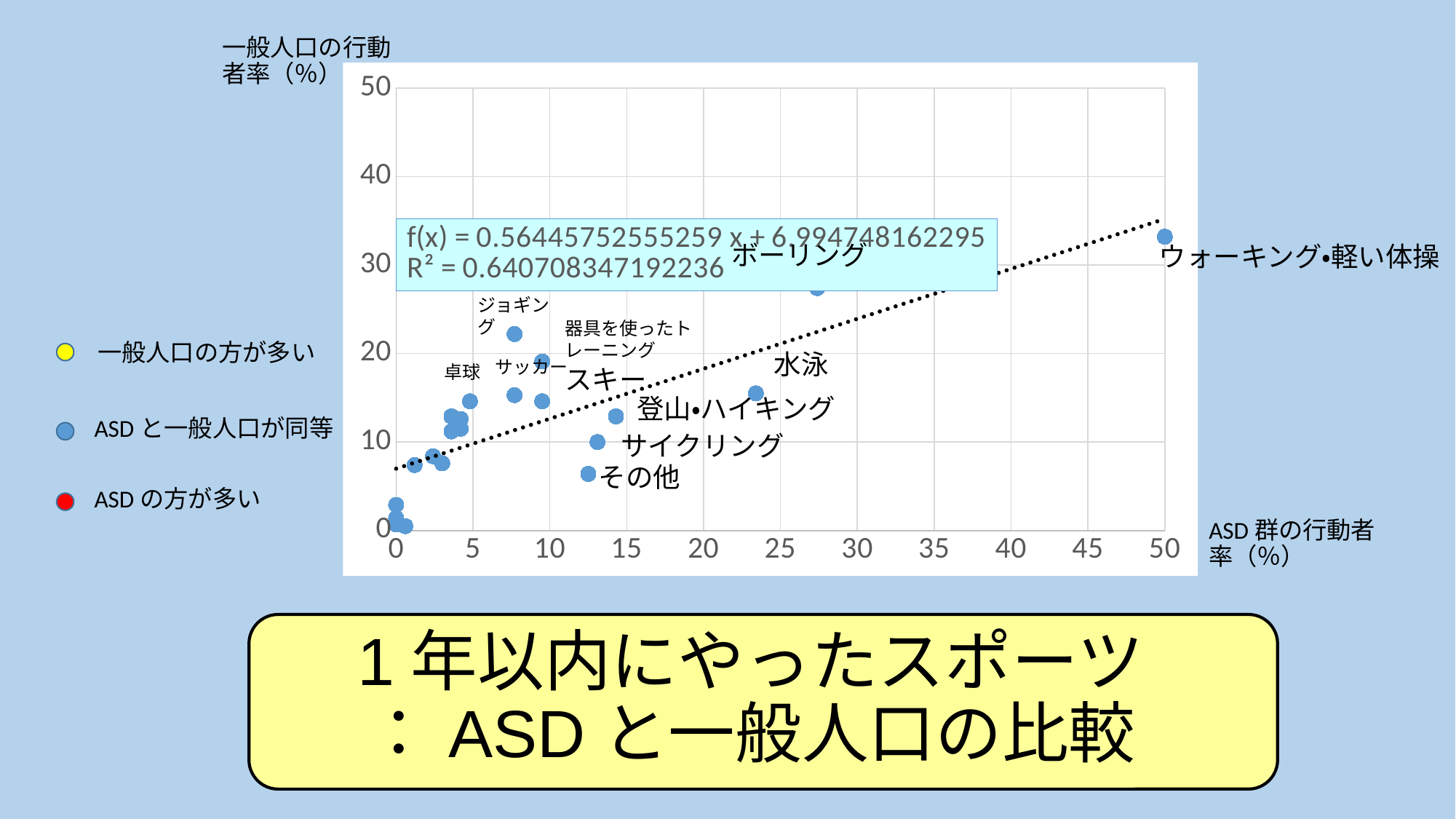

一般人口の行動者率（％）

### Chart

| Category |  |
|---|---|
ボーリング
ウォーキング・軽い体操
ジョギング
一般人口の方が多い
器具を使ったトレーニング
水泳

サッカー
卓球
スキー
ASDと一般人口が同等
登山・ハイキング

サイクリング
ASDの方が多い
その他

ASD群の行動者率（％）

1年以内にやったスポーツ
：ASDと一般人口の比較